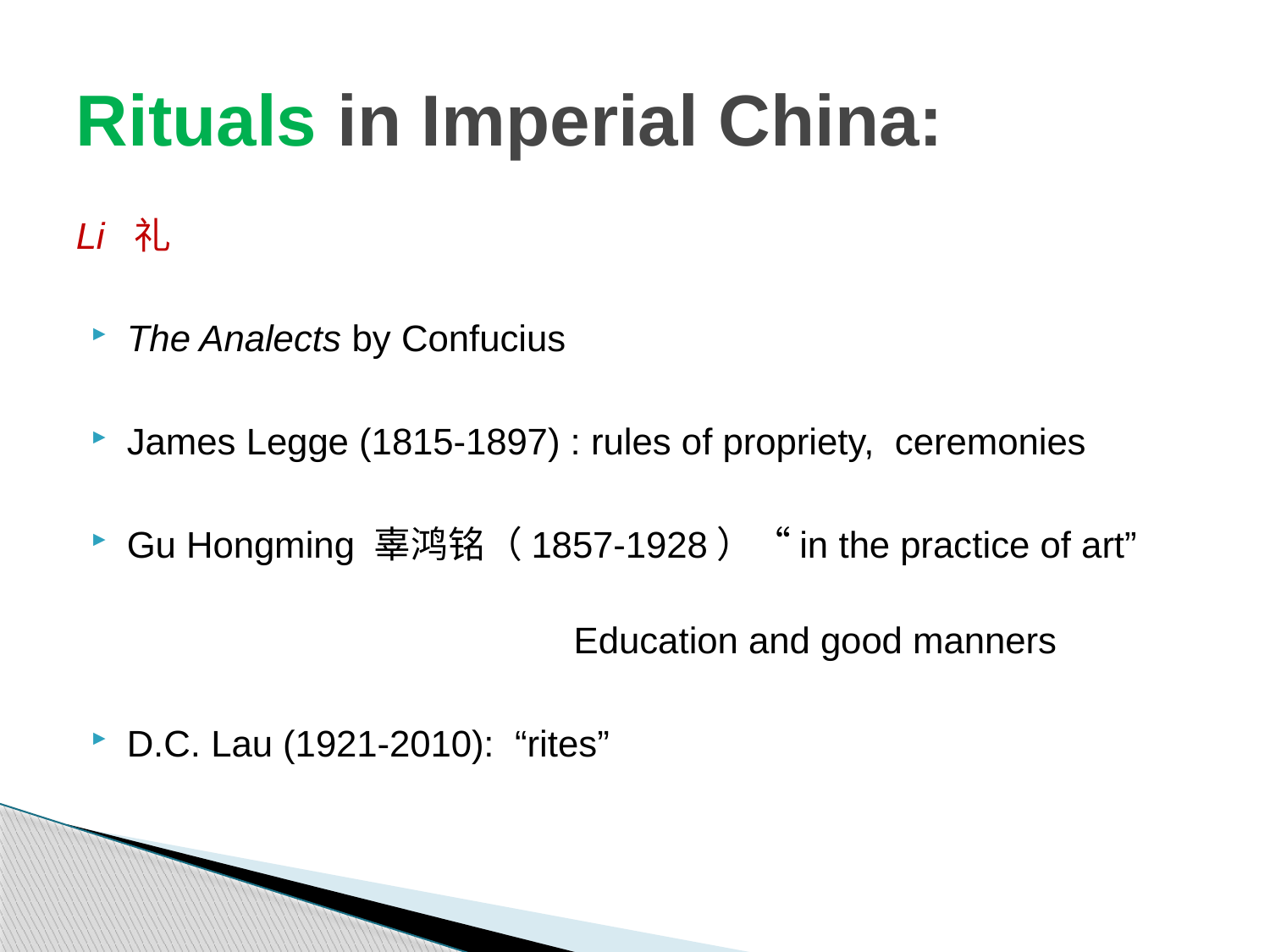

# Rituals in Imperial China:
Li  礼

The Analects by Confucius

James Legge (1815-1897) : rules of propriety,  ceremonies

Gu Hongming 辜鸿铭（1857-1928）“in the practice of art”
                                                Education and good manners

D.C. Lau (1921-2010):  “rites”